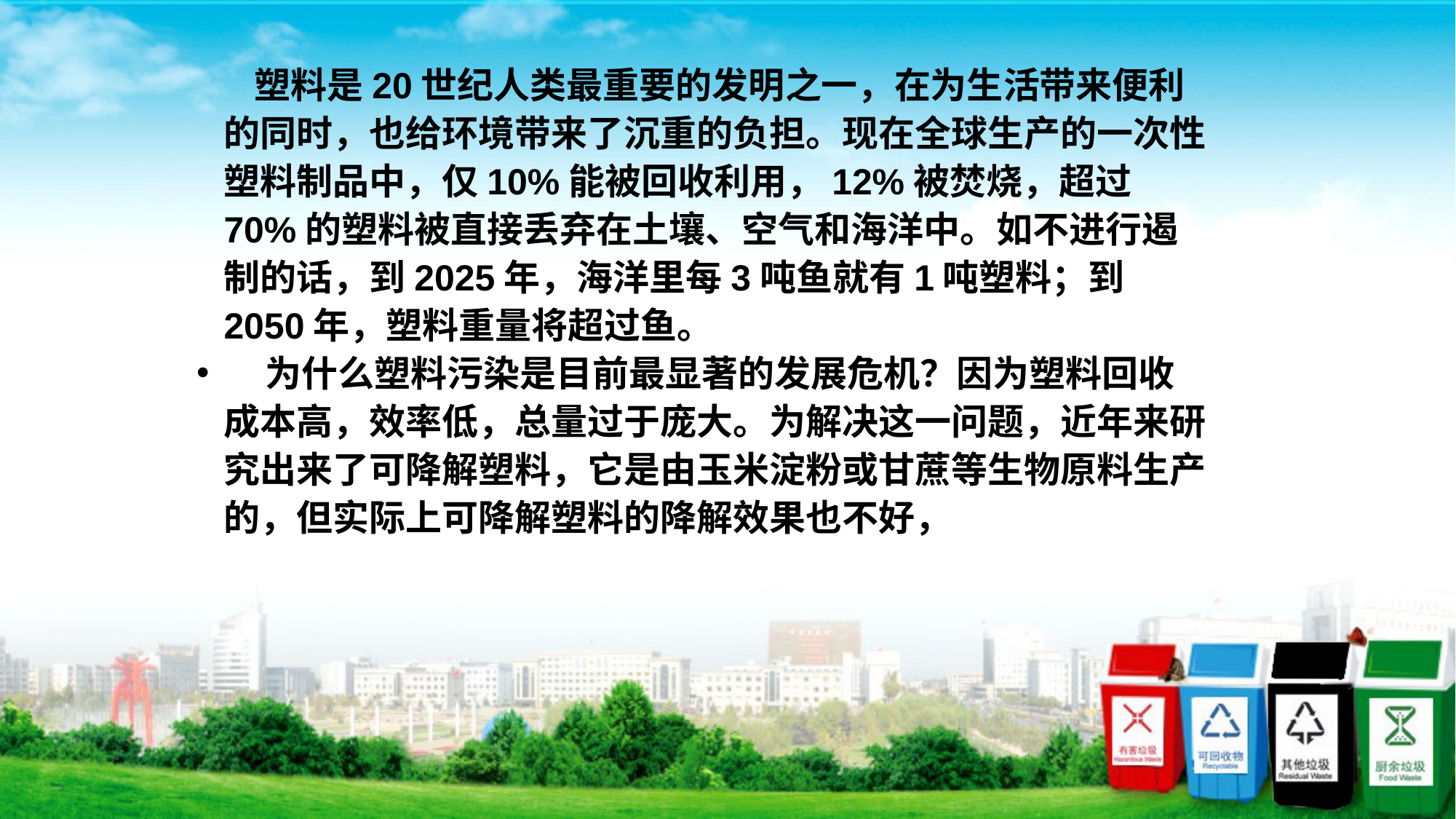

塑料是20世纪人类最重要的发明之一，在为生活带来便利的同时，也给环境带来了沉重的负担。现在全球生产的一次性塑料制品中，仅10%能被回收利用，12%被焚烧，超过70%的塑料被直接丢弃在土壤、空气和海洋中。如不进行遏制的话，到2025年，海洋里每3吨鱼就有1吨塑料；到2050年，塑料重量将超过鱼。
    为什么塑料污染是目前最显著的发展危机？因为塑料回收成本高，效率低，总量过于庞大。为解决这一问题，近年来研究出来了可降解塑料，它是由玉米淀粉或甘蔗等生物原料生产的，但实际上可降解塑料的降解效果也不好，